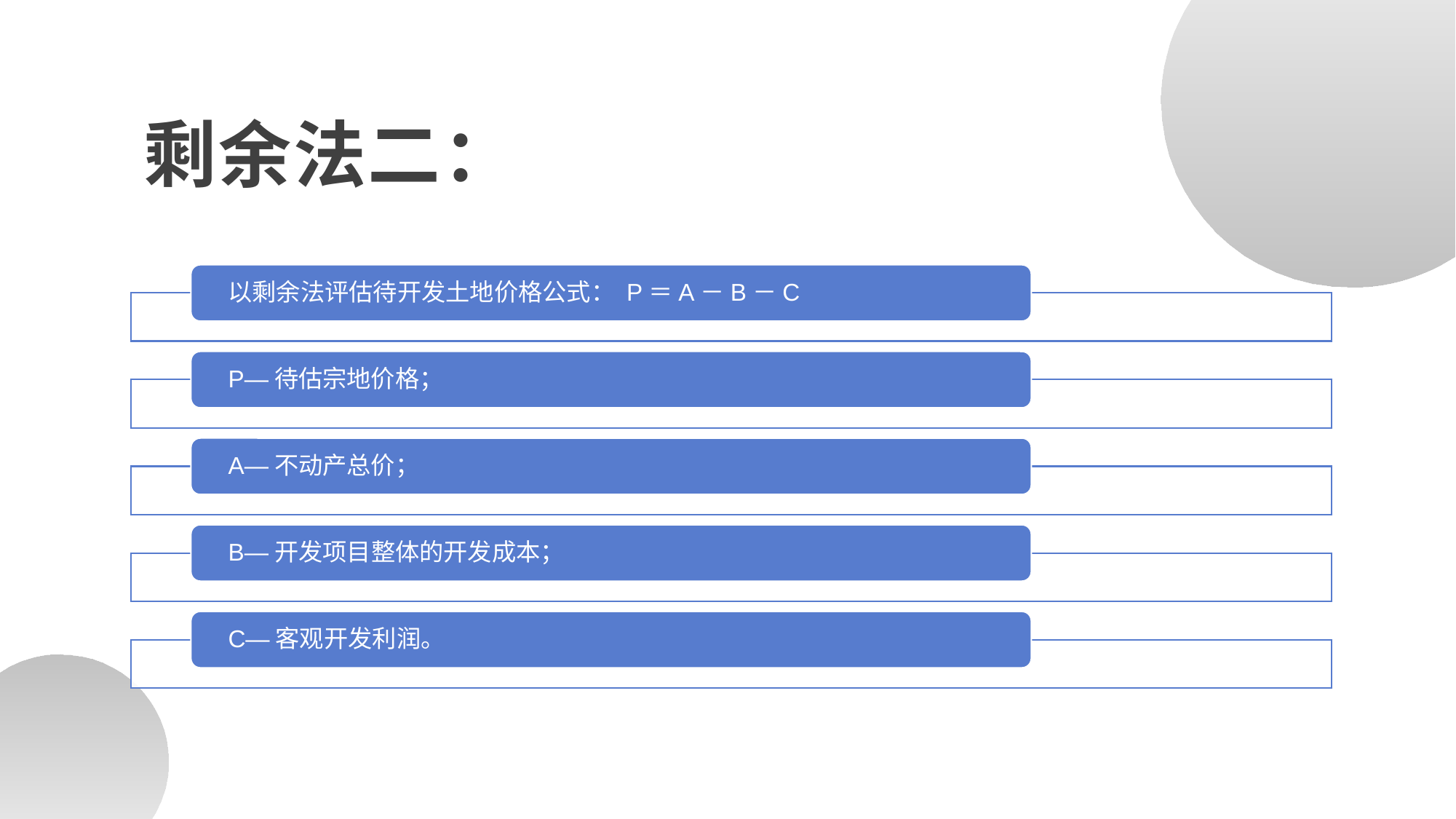

剩余法二：
以剩余法评估待开发土地价格公式： P＝A－B－C
P—待估宗地价格；
A—不动产总价；
B—开发项目整体的开发成本；
C—客观开发利润。